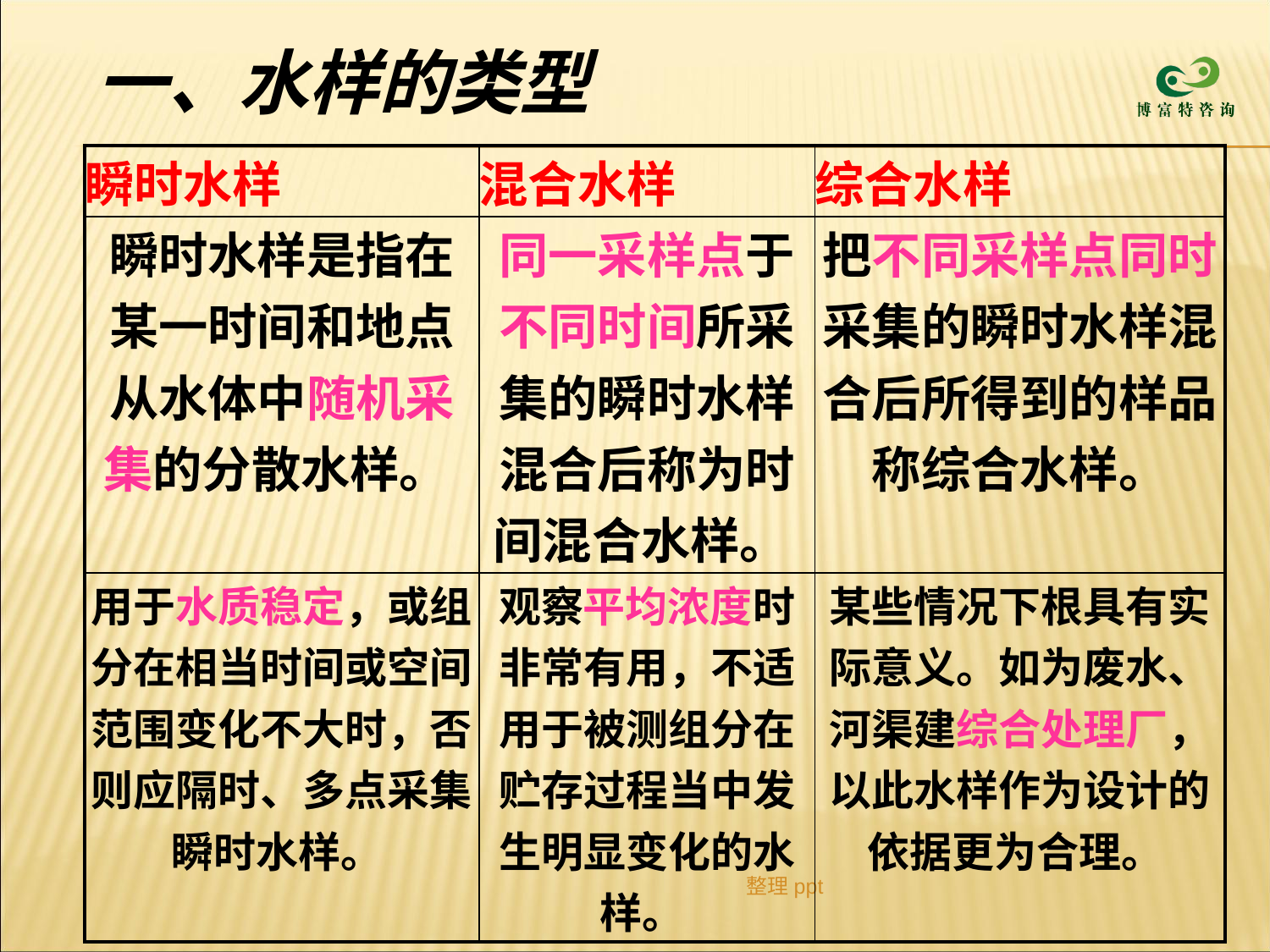

一、水样的类型
| 瞬时水样 | 混合水样 | 综合水样 |
| --- | --- | --- |
| 瞬时水样是指在某一时间和地点从水体中随机采集的分散水样。 | 同一采样点于不同时间所采集的瞬时水样混合后称为时间混合水样。 | 把不同采样点同时采集的瞬时水样混合后所得到的样品称综合水样。 |
| 用于水质稳定，或组分在相当时间或空间范围变化不大时，否则应隔时、多点采集瞬时水样。 | 观察平均浓度时非常有用，不适用于被测组分在贮存过程当中发生明显变化的水样。 | 某些情况下根具有实际意义。如为废水、河渠建综合处理厂，以此水样作为设计的依据更为合理。 |
整理ppt
47